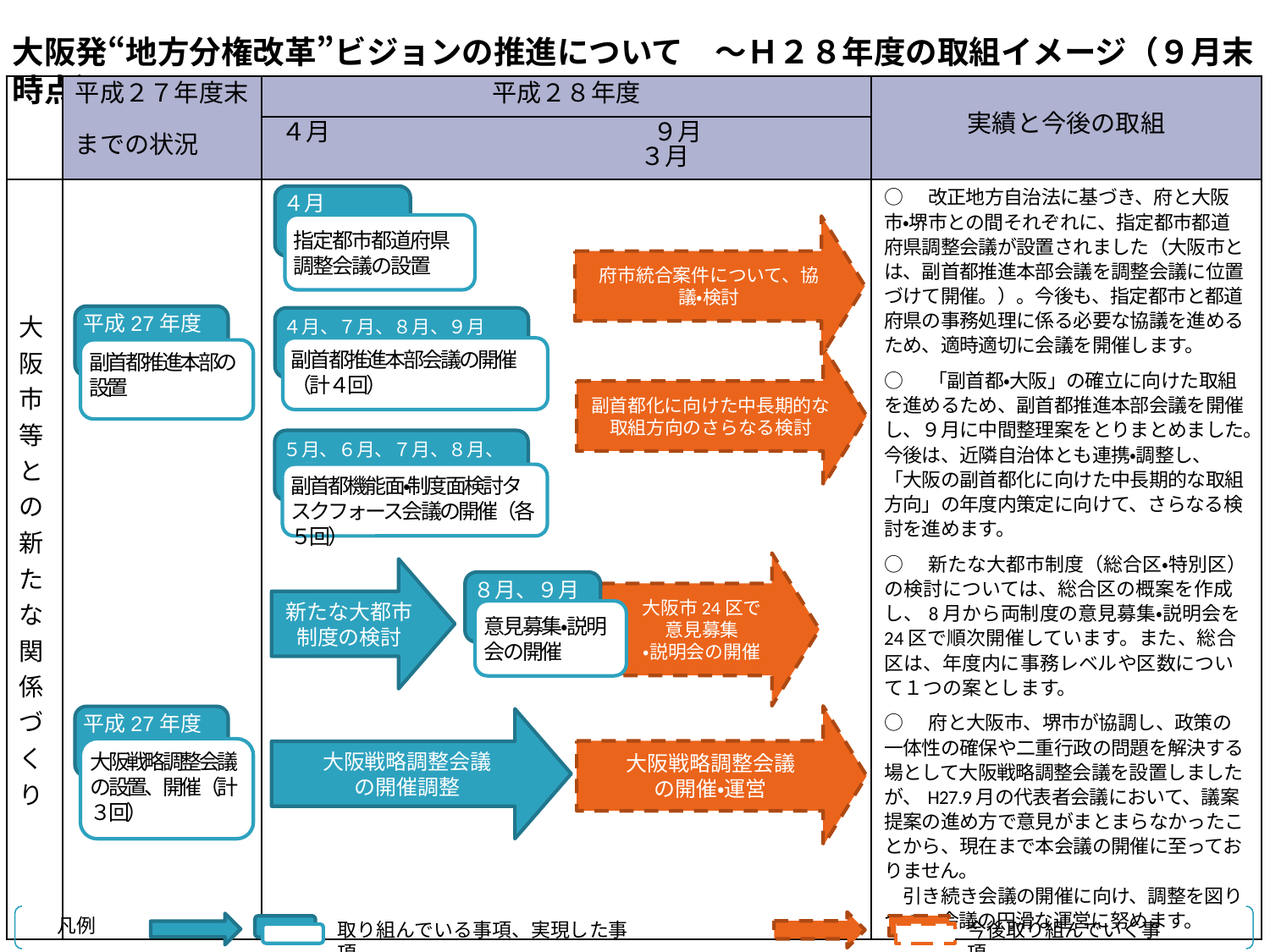

大阪発“地方分権改革”ビジョンの推進について　～Ｈ２８年度の取組イメージ（９月末時点）～
|  | 平成２７年度末 | 平成２８年度 | 実績と今後の取組 |
| --- | --- | --- | --- |
|  | までの状況 | ４月　　　　　　　　　　　　　９月　　　　　　　　　　　　　　３月 |  |
| 大阪市等との新たな関係づくり |  |  | ○　改正地方自治法に基づき、府と大阪市・堺市との間それぞれに、指定都市都道府県調整会議が設置されました（大阪市とは、副首都推進本部会議を調整会議に位置づけて開催。）。今後も、指定都市と都道府県の事務処理に係る必要な協議を進めるため、適時適切に会議を開催します。 ○　「副首都・大阪」の確立に向けた取組を進めるため、副首都推進本部会議を開催し、９月に中間整理案をとりまとめました。今後は、近隣自治体とも連携・調整し、「大阪の副首都化に向けた中長期的な取組方向」の年度内策定に向けて、さらなる検討を進めます。 ○　新たな大都市制度（総合区・特別区）の検討については、総合区の概案を作成し、8月から両制度の意見募集・説明会を24区で順次開催しています。また、総合区は、年度内に事務レベルや区数について１つの案とします。 ○　府と大阪市、堺市が協調し、政策の一体性の確保や二重行政の問題を解決する場として大阪戦略調整会議を設置しましたが、H27.9月の代表者会議において、議案提案の進め方で意見がまとまらなかったことから、現在まで本会議の開催に至っておりません。 　引き続き会議の開催に向け、調整を図りつつ、会議の円滑な運営に努めます。 |
４月
指定都市都道府県調整会議の設置
府市統合案件について、協議・検討
平成27年度
４月、７月、８月、９月
副首都推進本部会議の開催
（計４回）
副首都推進本部の設置
副首都化に向けた中長期的な取組方向のさらなる検討
５月、６月、７月、８月、９月
副首都機能面・制度面検討タスクフォース会議の開催（各５回）
大阪市24区で
意見募集
・説明会の開催
新たな大都市制度の検討
８月、９月
意見募集・説明会の開催
大阪戦略調整会議
の開催・運営
平成27年度
大阪戦略調整会議
の開催調整
大阪戦略調整会議の設置、開催（計３回）

凡例
取り組んでいる事項、実現した事項
今後取り組んでいく事項